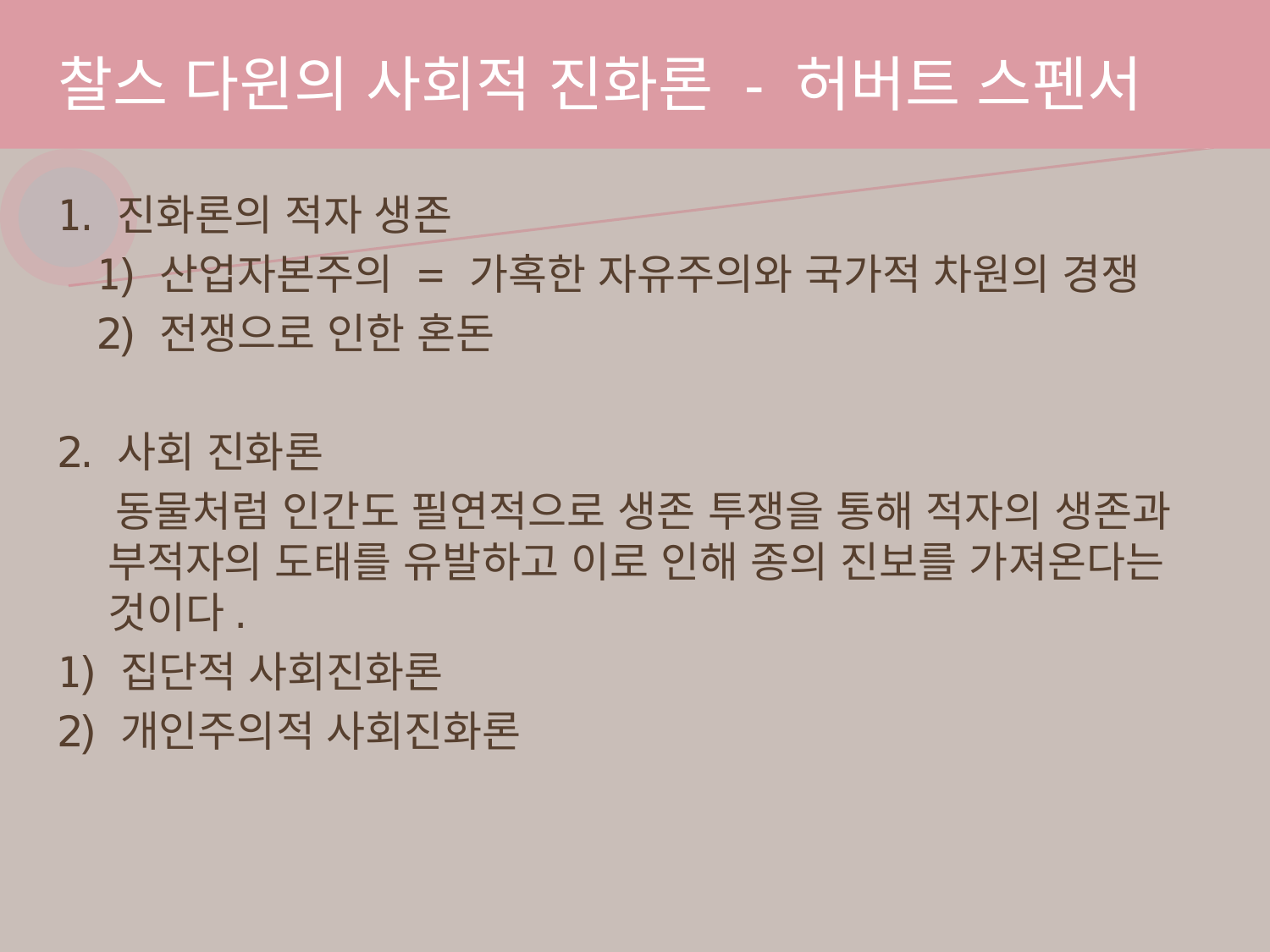

# 찰스 다윈의 사회적 진화론 - 허버트 스펜서
1. 진화론의 적자 생존
   1) 산업자본주의 = 가혹한 자유주의와 국가적 차원의 경쟁
   2) 전쟁으로 인한 혼돈

2. 사회 진화론
    동물처럼 인간도 필연적으로 생존 투쟁을 통해 적자의 생존과 부적자의 도태를 유발하고 이로 인해 종의 진보를 가져온다는 것이다.
1) 집단적 사회진화론
2) 개인주의적 사회진화론